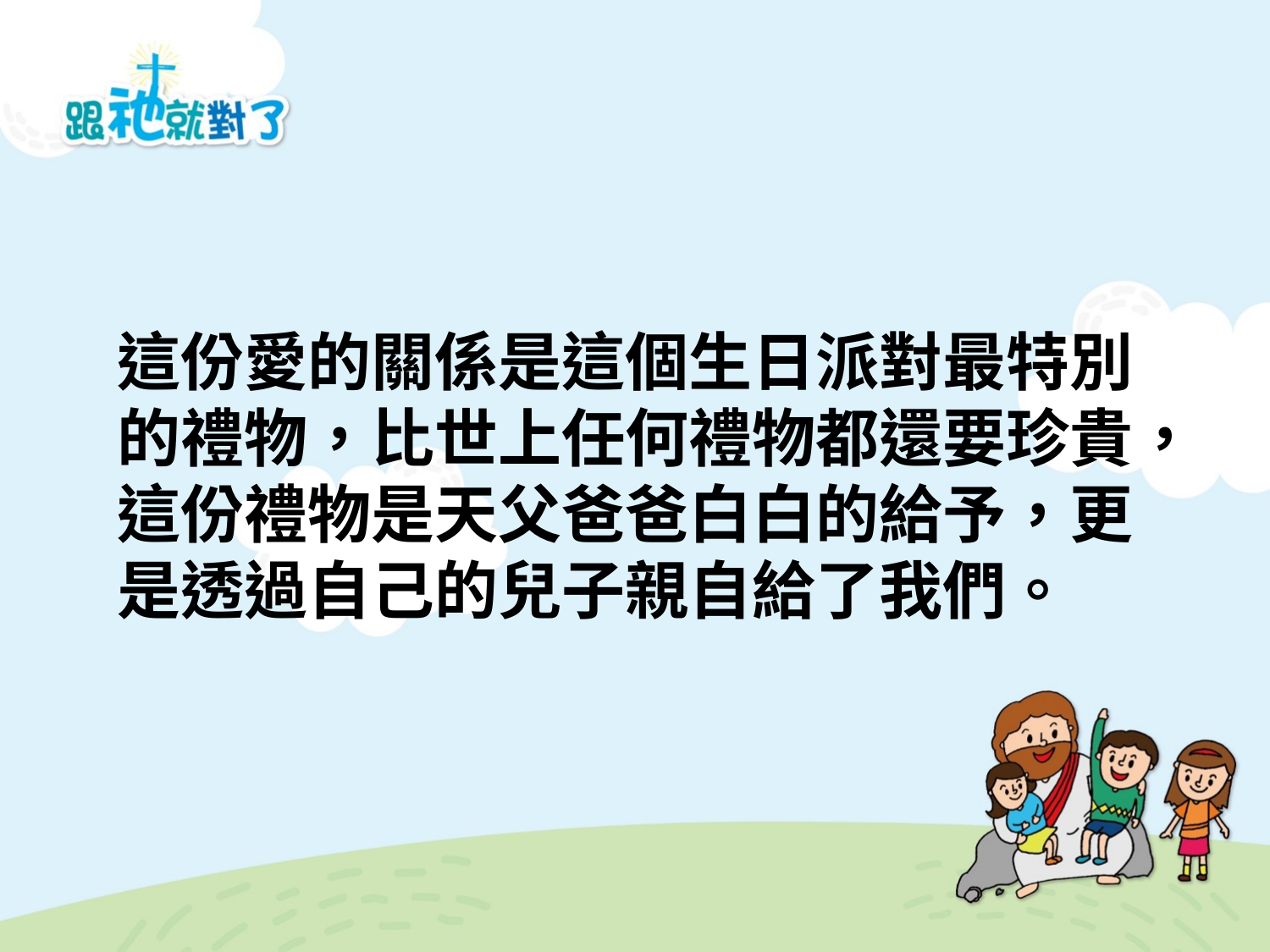

這份愛的關係是這個生日派對最特別的禮物，比世上任何禮物都還要珍貴，這份禮物是天父爸爸白白的給予，更是透過自己的兒子親自給了我們。